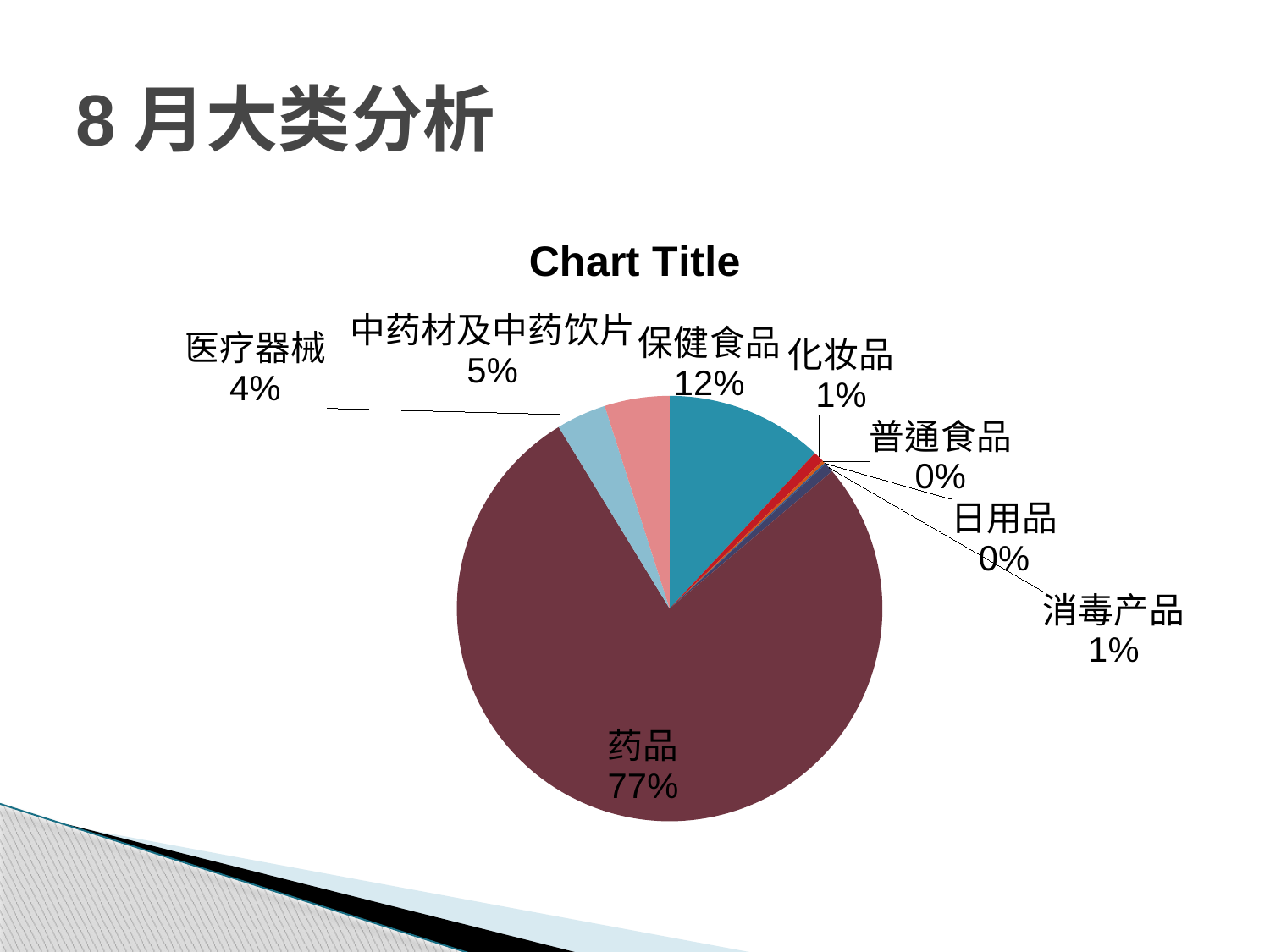

# 8月大类分析

### Chart:

| Category |  |  |  |  |  |  |
|---|---|---|---|---|---|---|
| 保健食品 | 8763.34 | None | None | None | None | None |
| 化妆品 | 602.76 | None | None | None | None | None |
| 普通食品 | 159.9 | None | None | None | None | None |
| 日用品 | 80.59 | None | None | None | None | None |
| 消毒产品 | 527.23 | None | None | None | None | None |
| 药品 | 56736.3200000001 | None | None | None | None | None |
| 医疗器械 | 2779.190000000001 | None | None | None | None | None |
| 中药材及中药饮片 | 3616.2000000000007 | None | None | None | None | None |